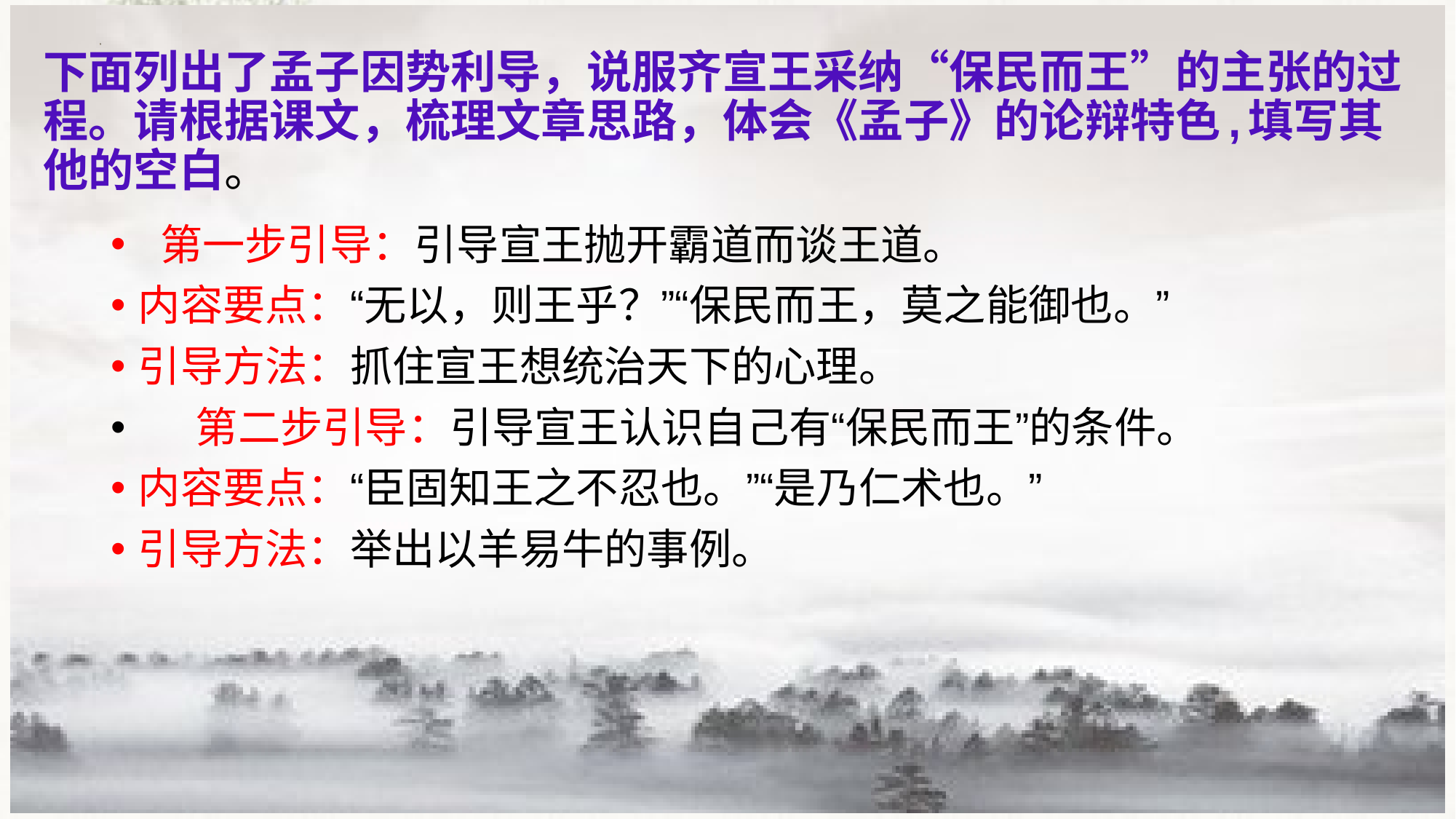

# 下面列出了孟子因势利导，说服齐宣王采纳“保民而王”的主张的过程。请根据课文，梳理文章思路，体会《孟子》的论辩特色,填写其他的空白。
 第一步引导：引导宣王抛开霸道而谈王道。
内容要点：“无以，则王乎？”“保民而王，莫之能御也。”
引导方法：抓住宣王想统治天下的心理。
    第二步引导：引导宣王认识自己有“保民而王”的条件。
内容要点：“臣固知王之不忍也。”“是乃仁术也。”
引导方法：举出以羊易牛的事例。